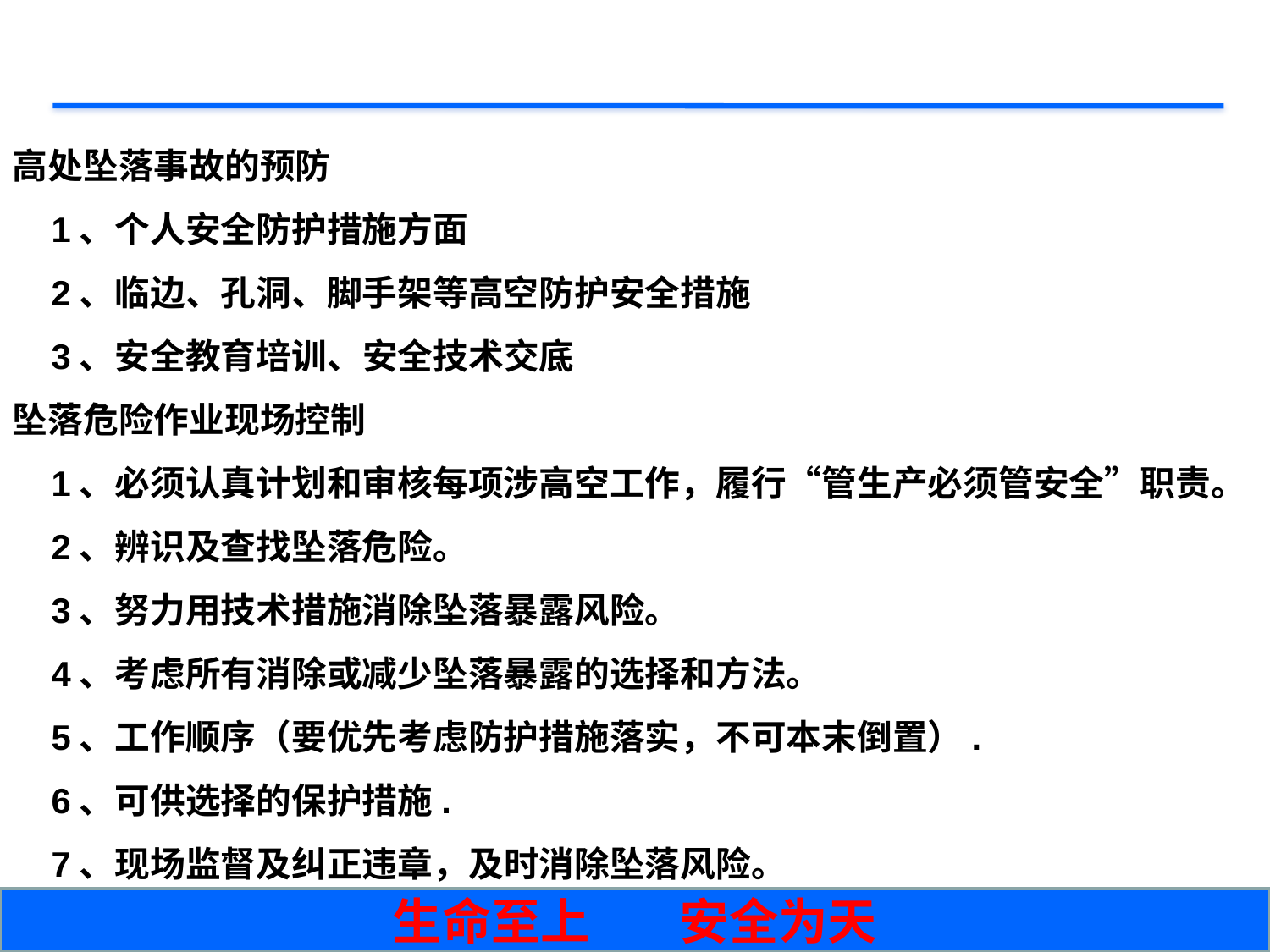

高处坠落事故的预防
    1、个人安全防护措施方面
    2、临边、孔洞、脚手架等高空防护安全措施
    3、安全教育培训、安全技术交底
坠落危险作业现场控制
    1、必须认真计划和审核每项涉高空工作，履行“管生产必须管安全”职责。
    2、辨识及查找坠落危险。
    3、努力用技术措施消除坠落暴露风险。
    4、考虑所有消除或减少坠落暴露的选择和方法。
    5、工作顺序（要优先考虑防护措施落实，不可本末倒置）.
    6、可供选择的保护措施.
    7、现场监督及纠正违章，及时消除坠落风险。